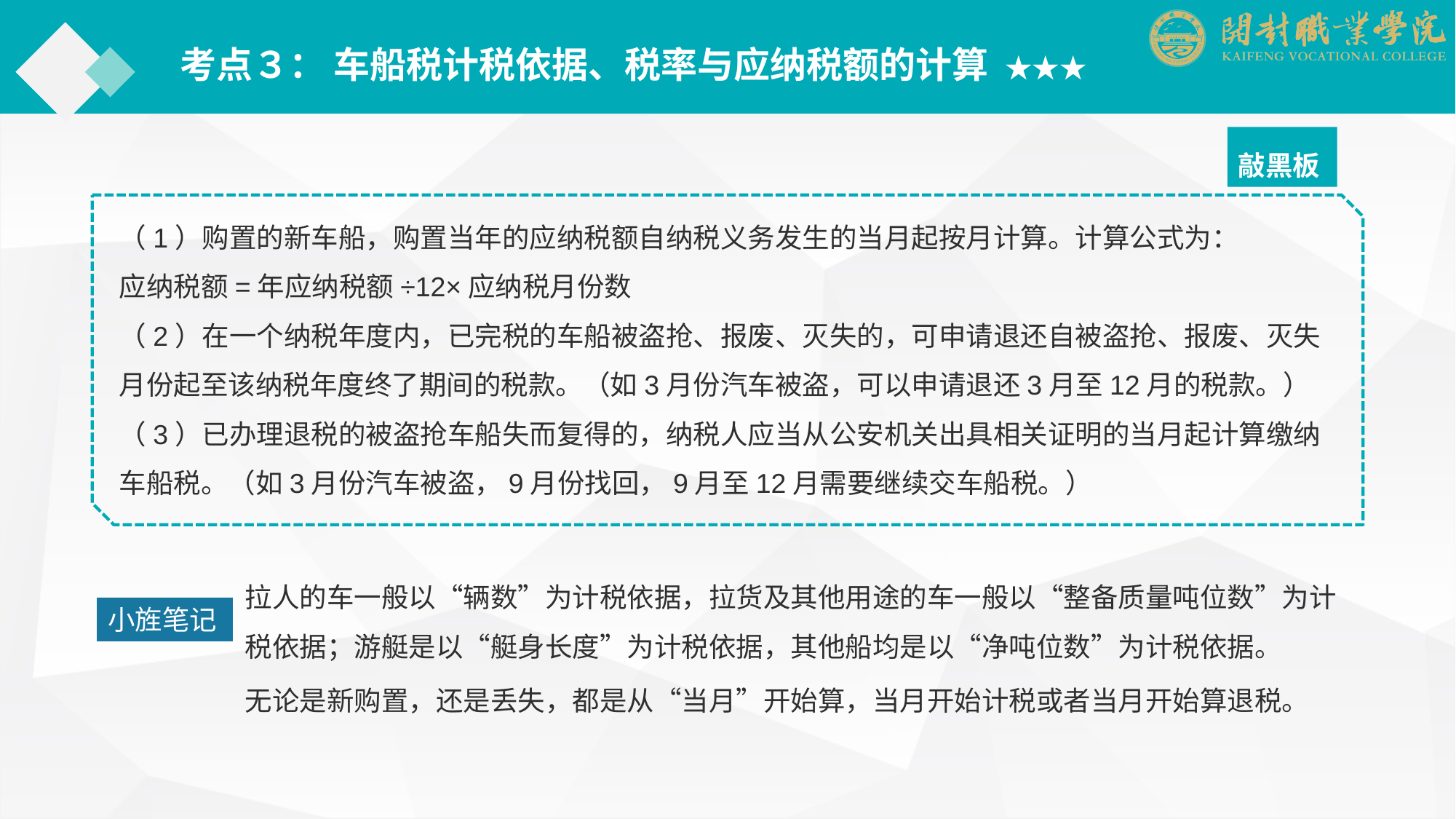

考点３： 车船税计税依据、税率与应纳税额的计算  ★★★
敲黑板

（1）购置的新车船，购置当年的应纳税额自纳税义务发生的当月起按月计算。计算公式为：
应纳税额=年应纳税额÷12×应纳税月份数
（2）在一个纳税年度内，已完税的车船被盗抢、报废、灭失的，可申请退还自被盗抢、报废、灭失月份起至该纳税年度终了期间的税款。（如3月份汽车被盗，可以申请退还3月至12月的税款。）
（3）已办理退税的被盗抢车船失而复得的，纳税人应当从公安机关出具相关证明的当月起计算缴纳车船税。（如3月份汽车被盗，9月份找回，9月至12月需要继续交车船税。）
拉人的车一般以“辆数”为计税依据，拉货及其他用途的车一般以“整备质量吨位数”为计税依据；游艇是以“艇身长度”为计税依据，其他船均是以“净吨位数”为计税依据。
小旌笔记
无论是新购置，还是丢失，都是从“当月”开始算，当月开始计税或者当月开始算退税。